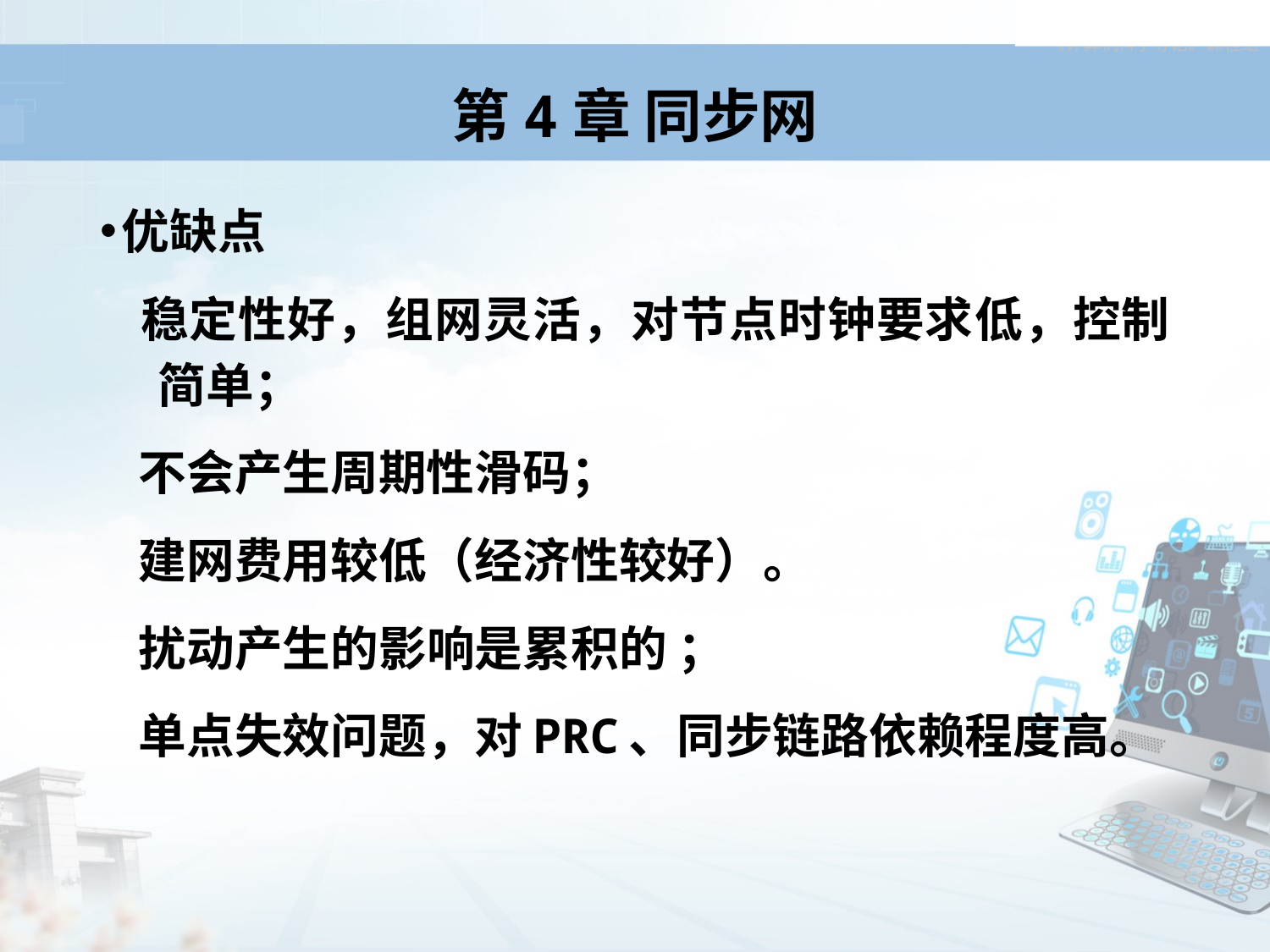

# 第4章 同步网
优缺点
 稳定性好，组网灵活，对节点时钟要求低，控制简单；
 不会产生周期性滑码；
 建网费用较低（经济性较好）。
 扰动产生的影响是累积的 ；
 单点失效问题，对PRC、同步链路依赖程度高。